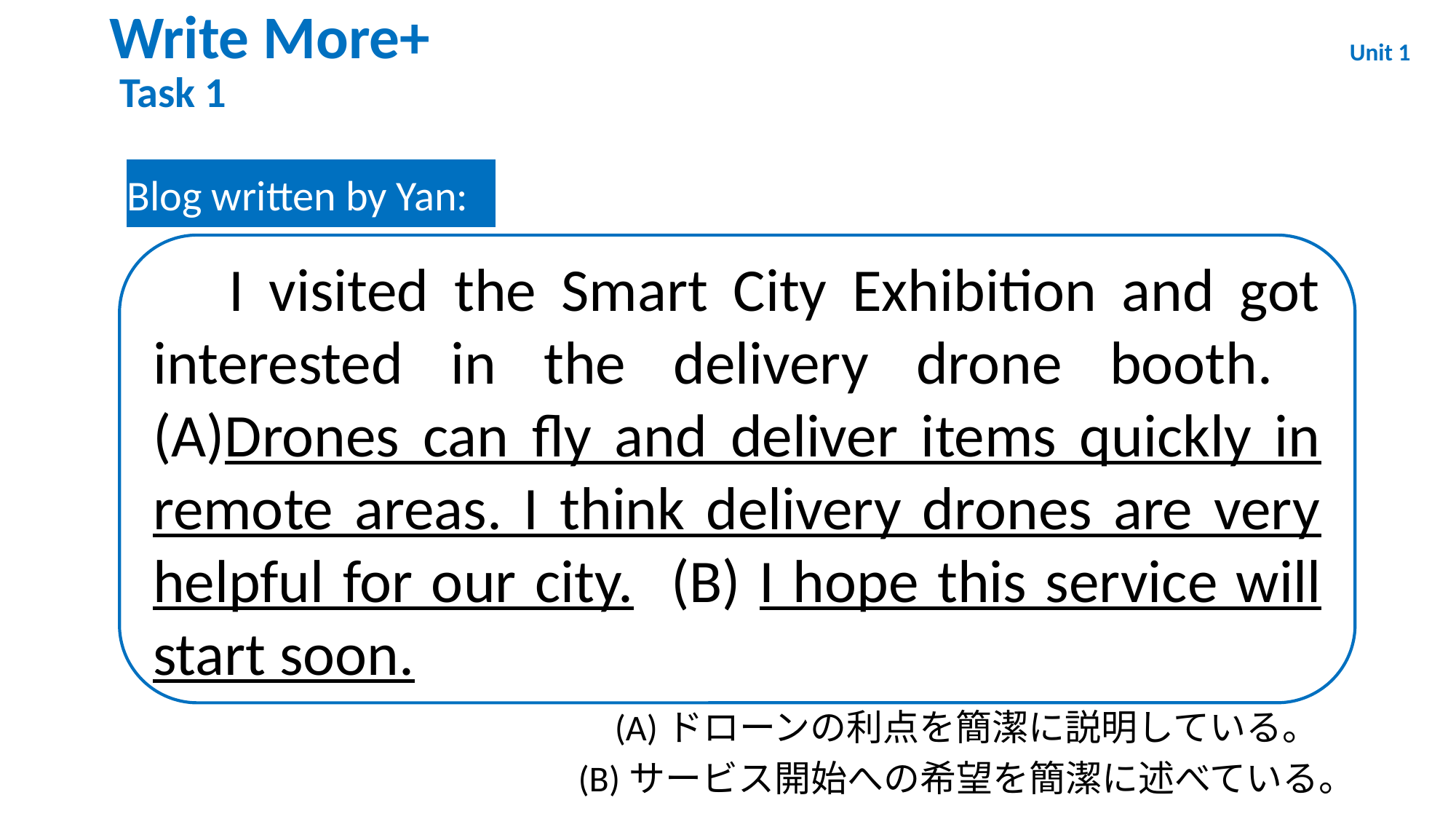

Write More+
Unit 1
Task 1
Blog written by Yan:
   I visited the Smart City Exhibition and got interested in the delivery drone booth.  (A)Drones can fly and deliver items quickly in remote areas. I think delivery drones are very helpful for our city.  (B) I hope this service will start soon.
(A)ドローンの利点を簡潔に説明している。
(B)サービス開始への希望を簡潔に述べている。